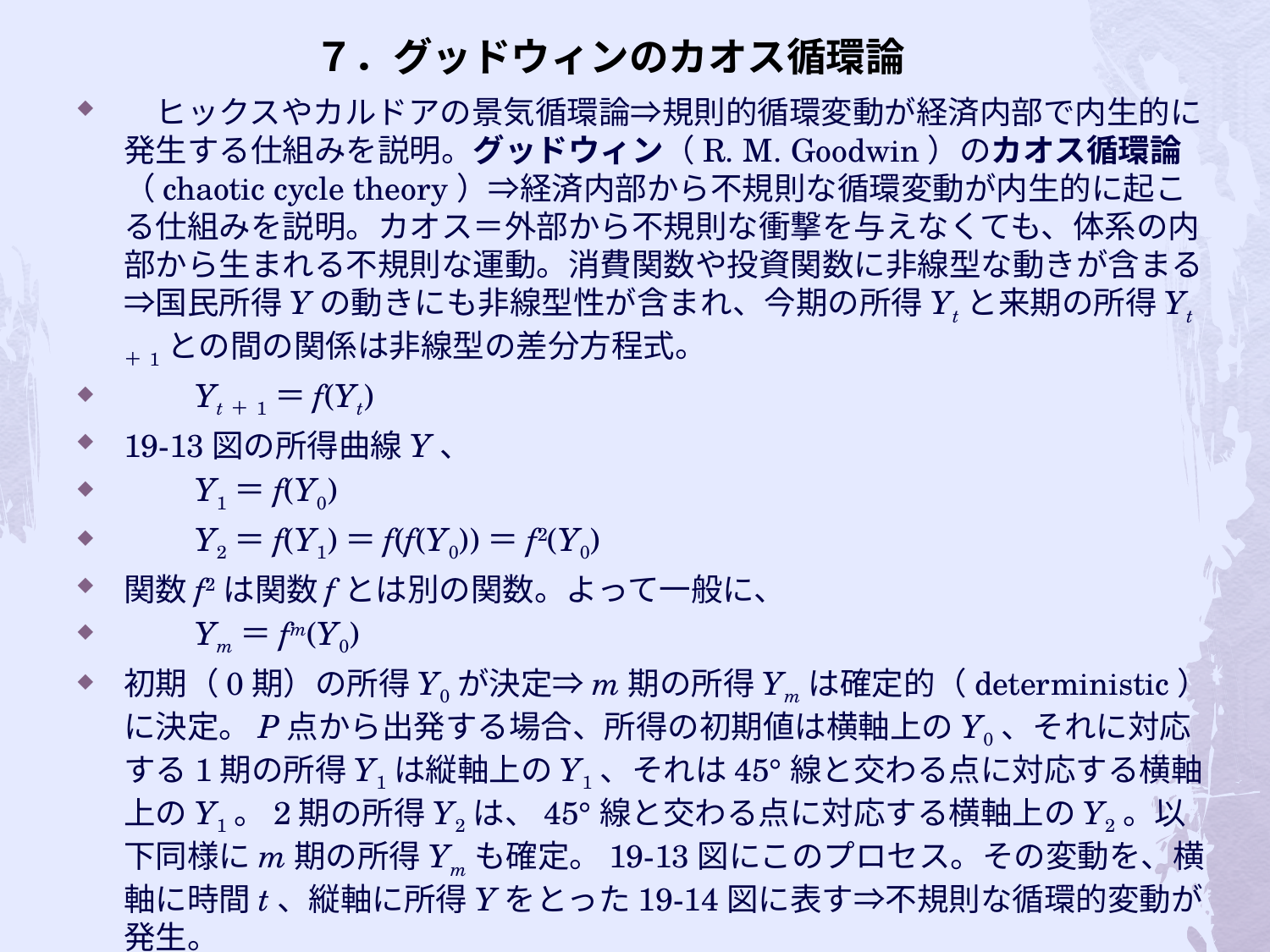

# ７．グッドウィンのカオス循環論
　ヒックスやカルドアの景気循環論⇒規則的循環変動が経済内部で内生的に発生する仕組みを説明。グッドウィン（R. M. Goodwin）のカオス循環論（chaotic cycle theory）⇒経済内部から不規則な循環変動が内生的に起こる仕組みを説明。カオス＝外部から不規則な衝撃を与えなくても、体系の内部から生まれる不規則な運動。消費関数や投資関数に非線型な動きが含まる⇒国民所得Yの動きにも非線型性が含まれ、今期の所得Ytと来期の所得Yt＋1との間の関係は非線型の差分方程式。
　　Yt＋1＝f(Yt)
19-13図の所得曲線Y、
　　Y1＝f(Y0)
　　Y2＝f(Y1)＝f(f(Y0))＝f2(Y0)
関数f2は関数fとは別の関数。よって一般に、
　　Ym＝fm(Y0)
初期（0期）の所得Y0が決定⇒m期の所得Ymは確定的（deterministic）に決定。P点から出発する場合、所得の初期値は横軸上のY0、それに対応する1期の所得Y1は縦軸上のY1、それは45°線と交わる点に対応する横軸上のY1。2期の所得Y2は、45°線と交わる点に対応する横軸上のY2。以下同様にm期の所得Ymも確定。19-13図にこのプロセス。その変動を、横軸に時間t、縦軸に所得Yをとった19-14図に表す⇒不規則な循環的変動が発生。